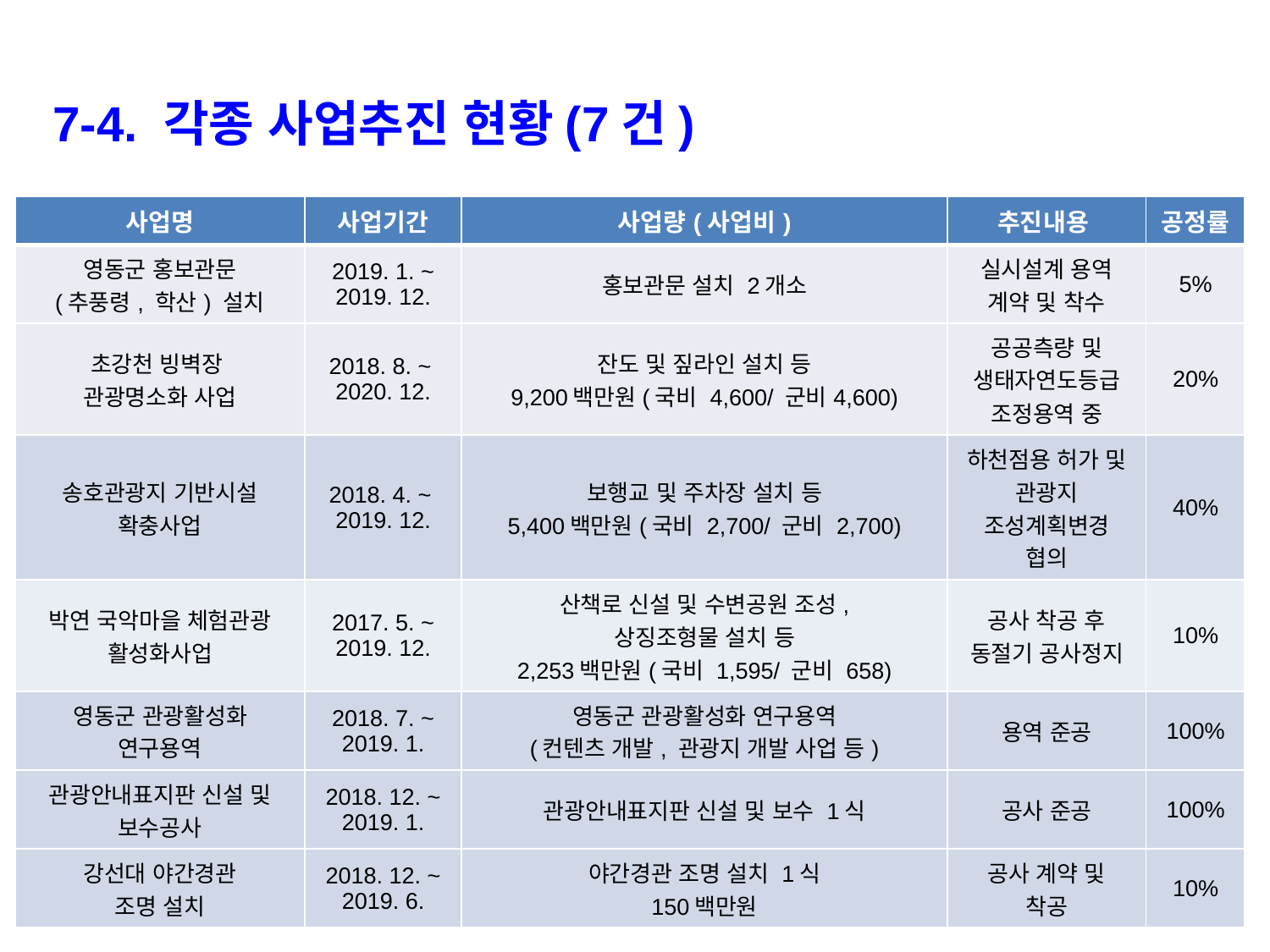

7-4. 각종 사업추진 현황(7건)
| 사업명 | 사업기간 | 사업량(사업비) | 추진내용 | 공정률 |
| --- | --- | --- | --- | --- |
| 영동군 홍보관문 (추풍령, 학산) 설치 | 2019. 1. ~ 2019. 12. | 홍보관문 설치 2개소 | 실시설계 용역 계약 및 착수 | 5% |
| 초강천 빙벽장 관광명소화 사업 | 2018. 8. ~ 2020. 12. | 잔도 및 짚라인 설치 등 9,200백만원(국비 4,600/ 군비4,600) | 공공측량 및 생태자연도등급 조정용역 중 | 20% |
| 송호관광지 기반시설 확충사업 | 2018. 4. ~ 2019. 12. | 보행교 및 주차장 설치 등 5,400백만원(국비 2,700/ 군비 2,700) | 하천점용 허가 및 관광지 조성계획변경 협의 | 40% |
| 박연 국악마을 체험관광 활성화사업 | 2017. 5. ~ 2019. 12. | 산책로 신설 및 수변공원 조성, 상징조형물 설치 등 2,253백만원(국비 1,595/ 군비 658) | 공사 착공 후 동절기 공사정지 | 10% |
| 영동군 관광활성화 연구용역 | 2018. 7. ~ 2019. 1. | 영동군 관광활성화 연구용역 (컨텐츠 개발, 관광지 개발 사업 등) | 용역 준공 | 100% |
| 관광안내표지판 신설 및 보수공사 | 2018. 12. ~ 2019. 1. | 관광안내표지판 신설 및 보수 1식 | 공사 준공 | 100% |
| 강선대 야간경관 조명 설치 | 2018. 12. ~ 2019. 6. | 야간경관 조명 설치 1식 150백만원 | 공사 계약 및 착공 | 10% |